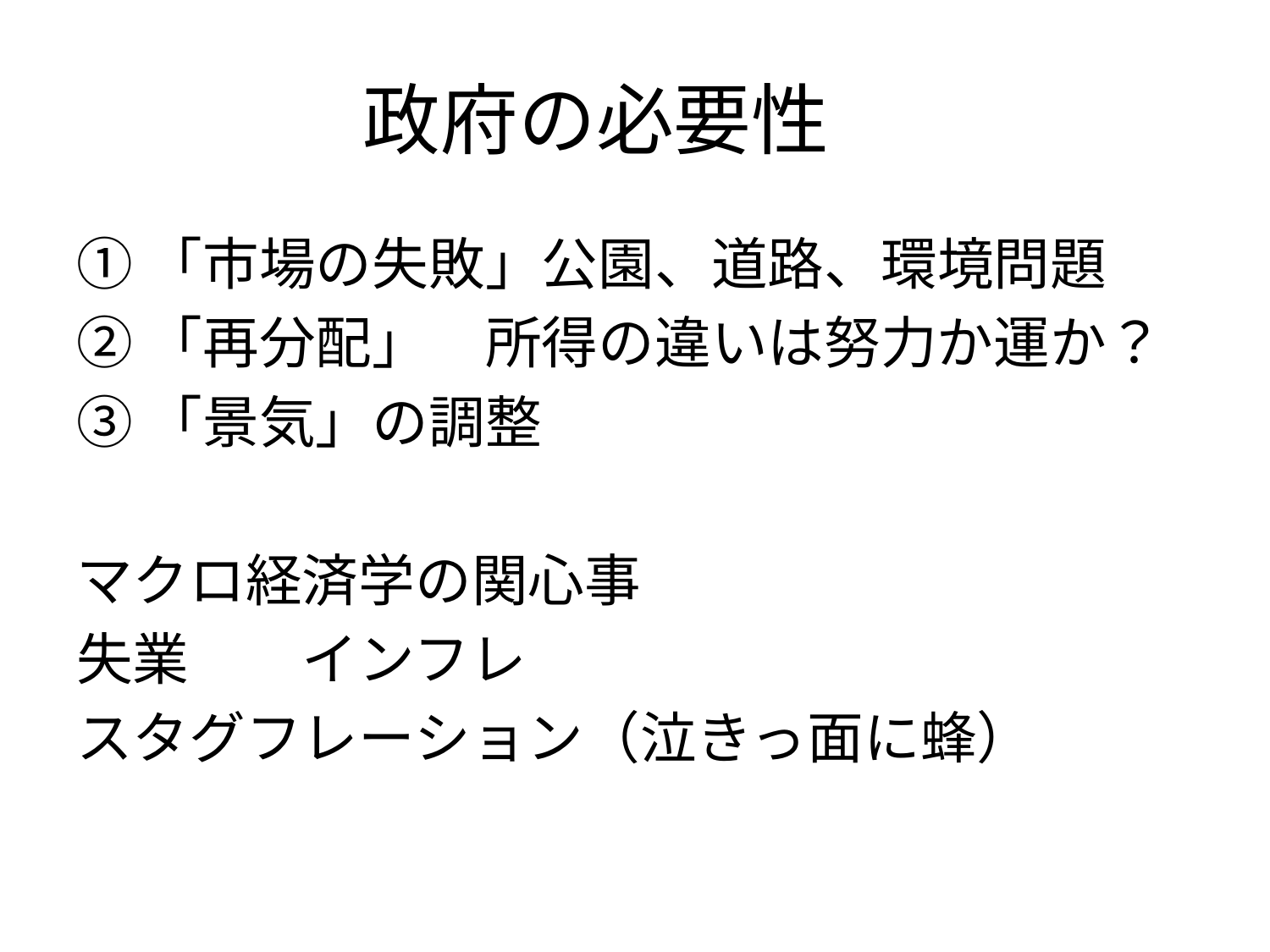

# 政府の必要性
①「市場の失敗」公園、道路、環境問題
②「再分配」　所得の違いは努力か運か？
③「景気」の調整

マクロ経済学の関心事
失業　　インフレ
スタグフレーション（泣きっ面に蜂）